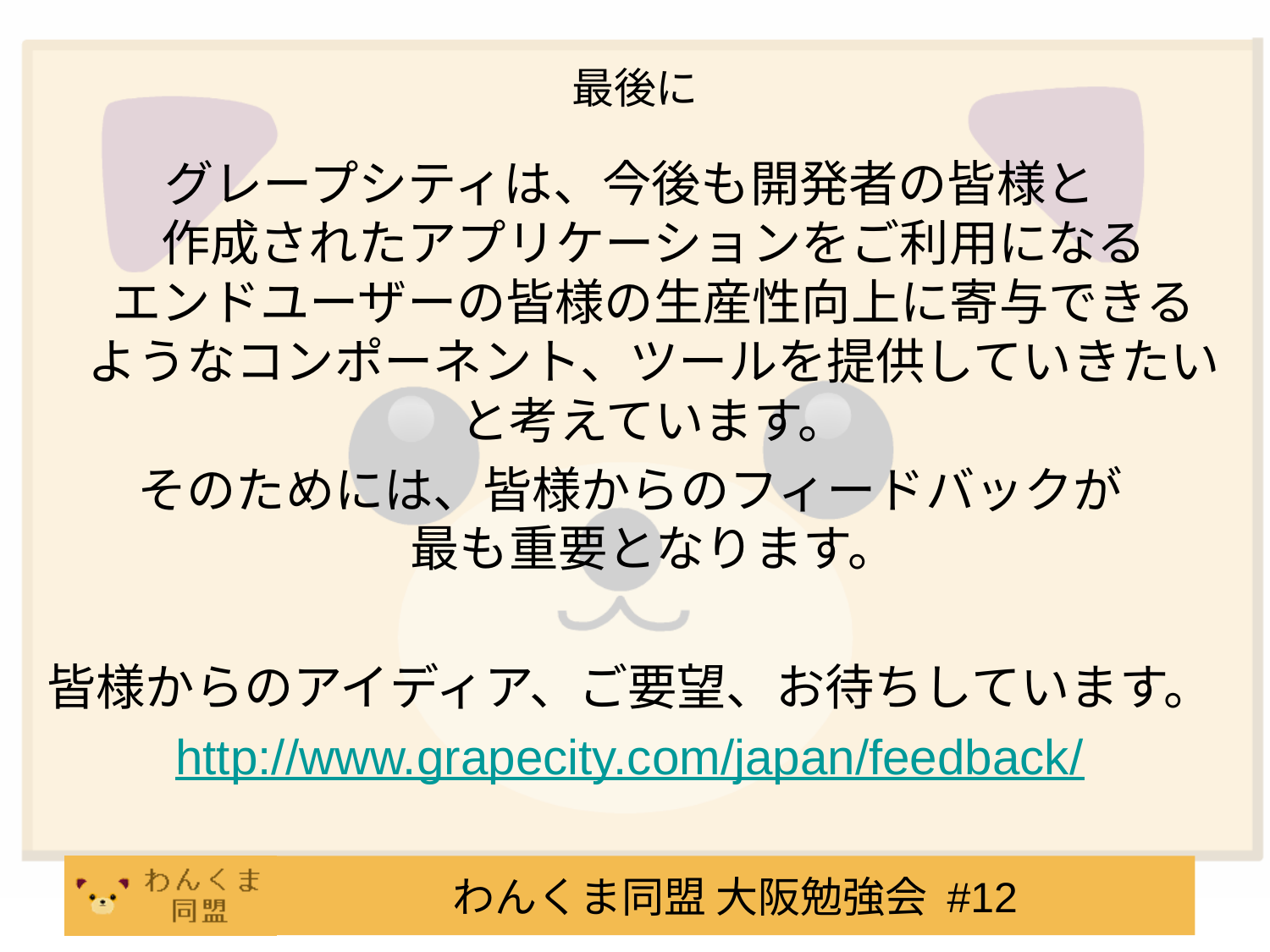

# 最後に
グレープシティは、今後も開発者の皆様と
作成されたアプリケーションをご利用になる
エンドユーザーの皆様の生産性向上に寄与できる
ようなコンポーネント、ツールを提供していきたい
と考えています。
そのためには、皆様からのフィードバックが
最も重要となります。

皆様からのアイディア、ご要望、お待ちしています。
http://www.grapecity.com/japan/feedback/